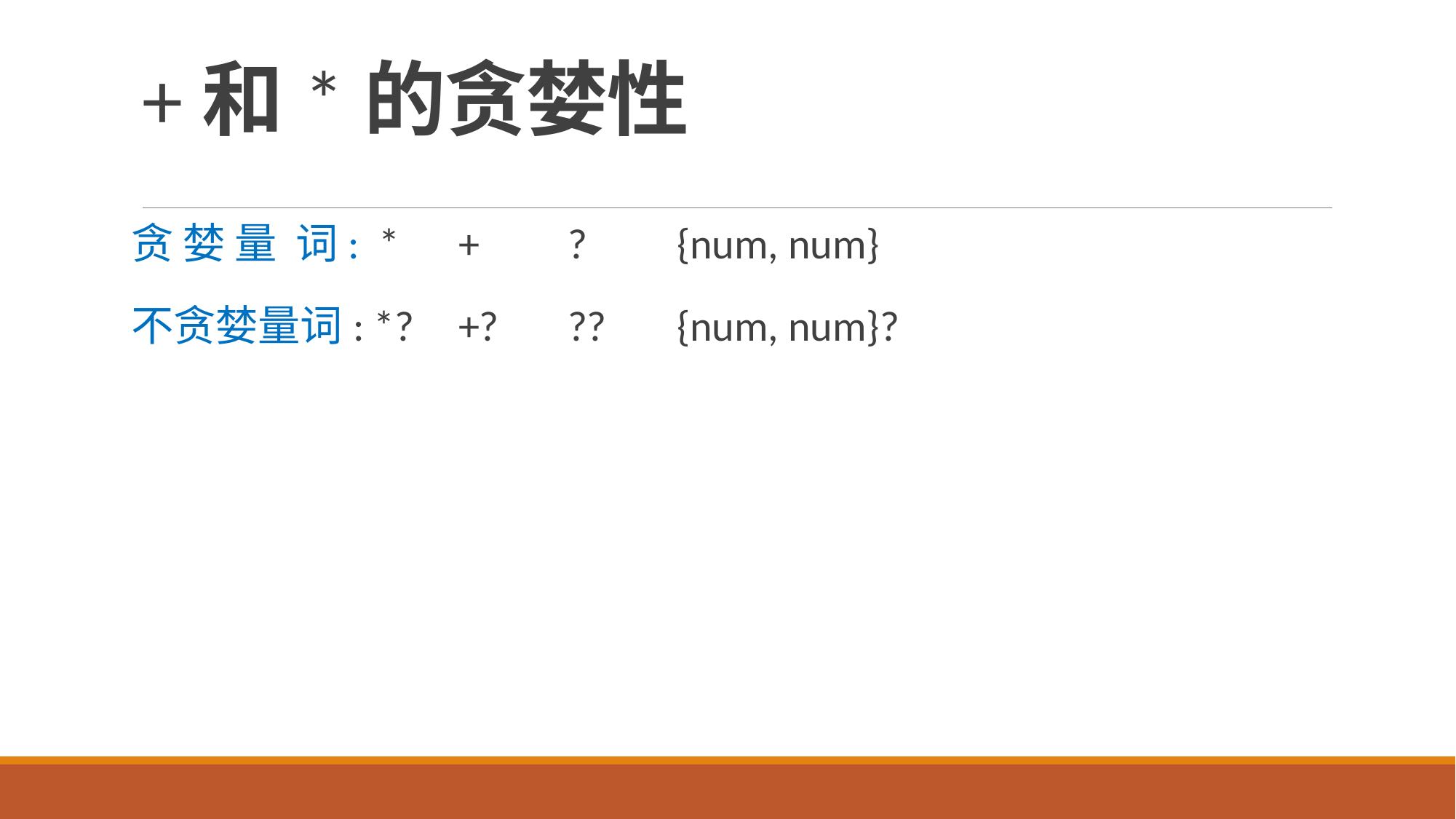

# +和*的贪婪性
贪 婪 量  词:  *	+	?	{num, num}
不贪婪量词: *?	+?	??	{num, num}?